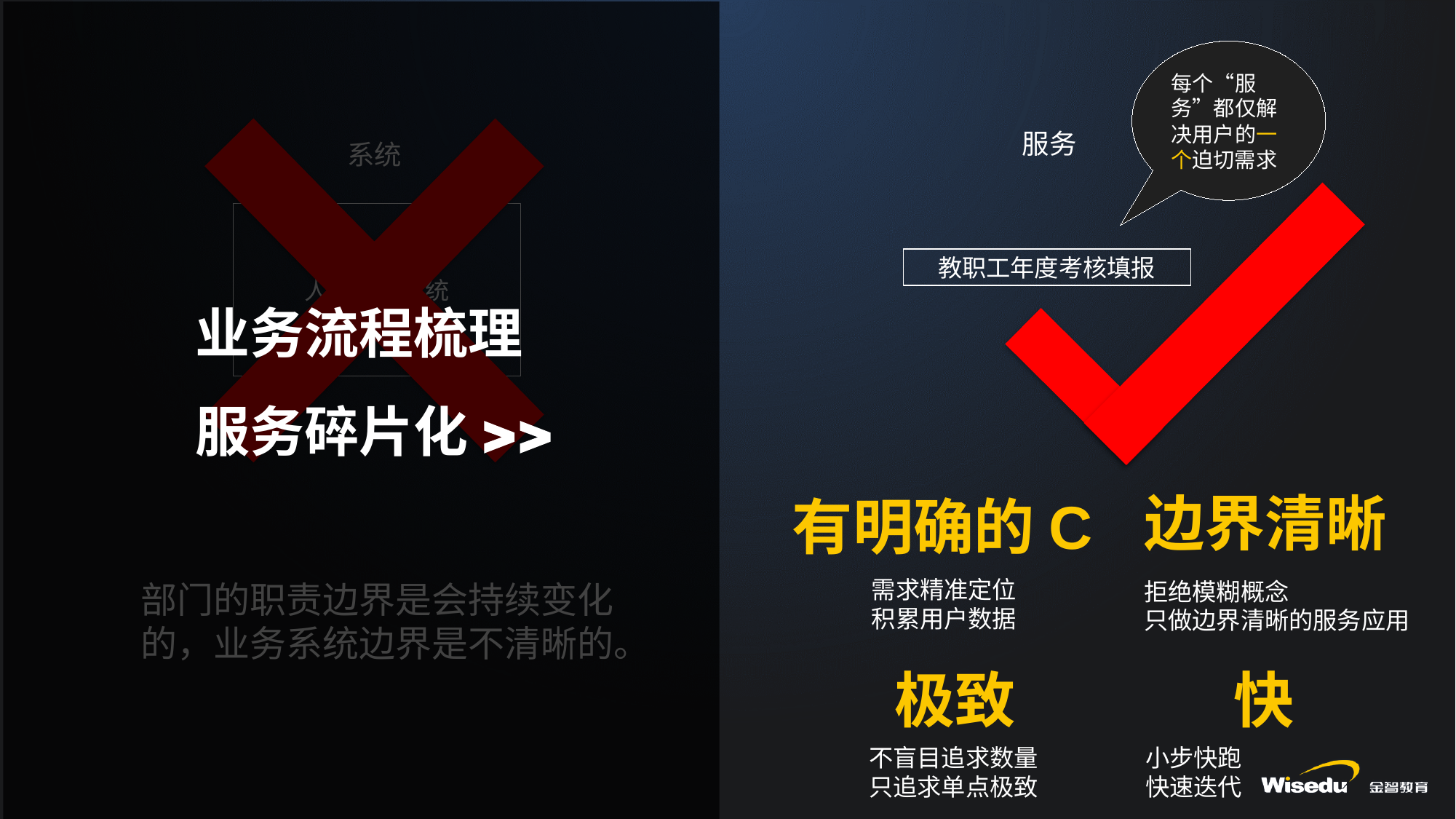

每个“服务”都仅解决用户的一个迫切需求
服务
系统

人事管理系统
教职工年度考核填报
业务流程梳理
服务碎片化>>
边界清晰
有明确的C
需求精准定位
积累用户数据
拒绝模糊概念
只做边界清晰的服务应用
部门的职责边界是会持续变化的，业务系统边界是不清晰的。
极致
快
不盲目追求数量
只追求单点极致
小步快跑
快速迭代